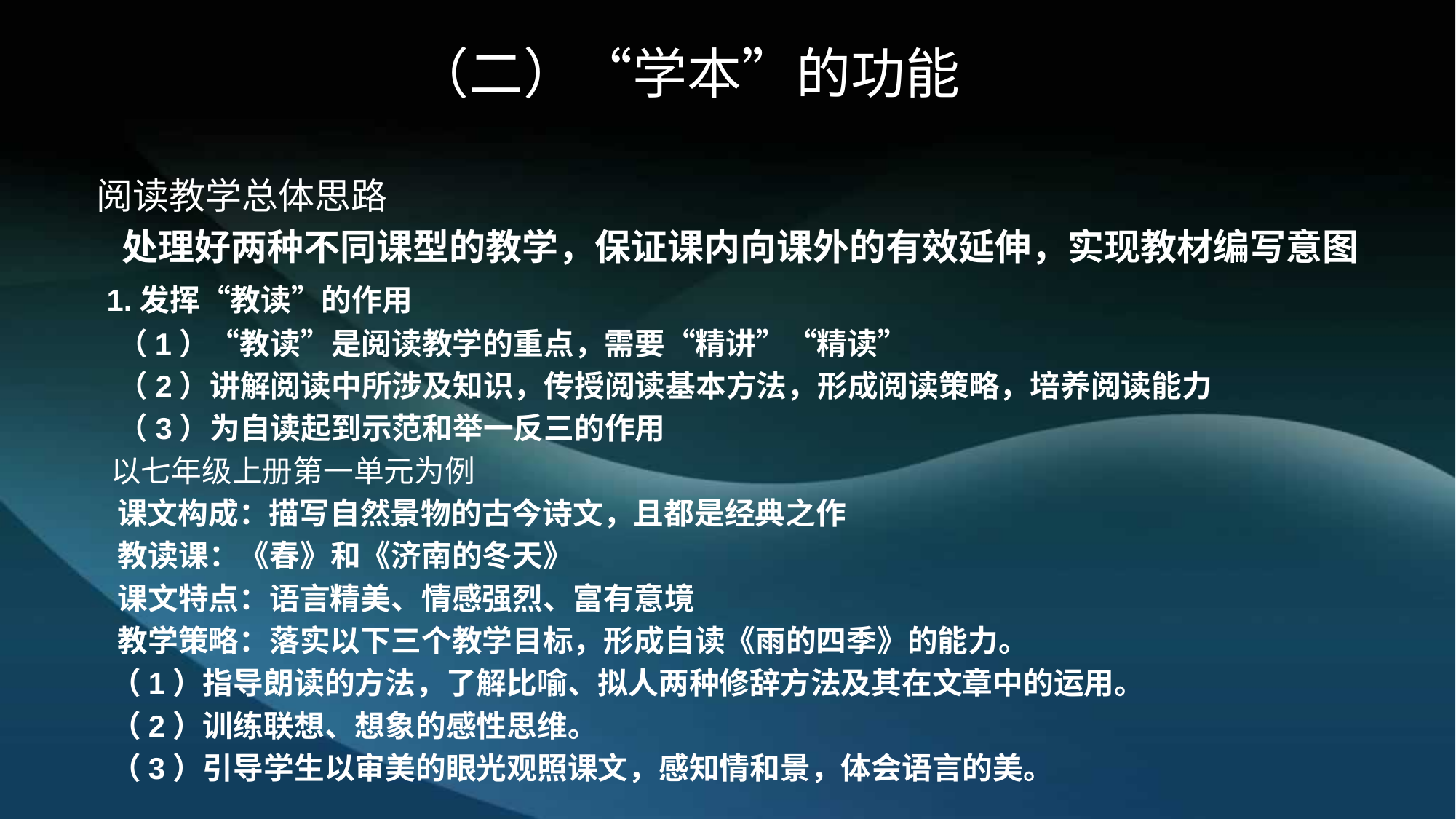

# （二）“学本”的功能

阅读教学总体思路
  处理好两种不同课型的教学，保证课内向课外的有效延伸，实现教材编写意图
 1.发挥“教读”的作用
  （1）“教读”是阅读教学的重点，需要“精讲”“精读”
  （2）讲解阅读中所涉及知识，传授阅读基本方法，形成阅读策略，培养阅读能力
  （3）为自读起到示范和举一反三的作用
 以七年级上册第一单元为例
  课文构成：描写自然景物的古今诗文，且都是经典之作
  教读课：《春》和《济南的冬天》
  课文特点：语言精美、情感强烈、富有意境
  教学策略：落实以下三个教学目标，形成自读《雨的四季》的能力。
 （1）指导朗读的方法，了解比喻、拟人两种修辞方法及其在文章中的运用。
 （2）训练联想、想象的感性思维。
 （3）引导学生以审美的眼光观照课文，感知情和景，体会语言的美。